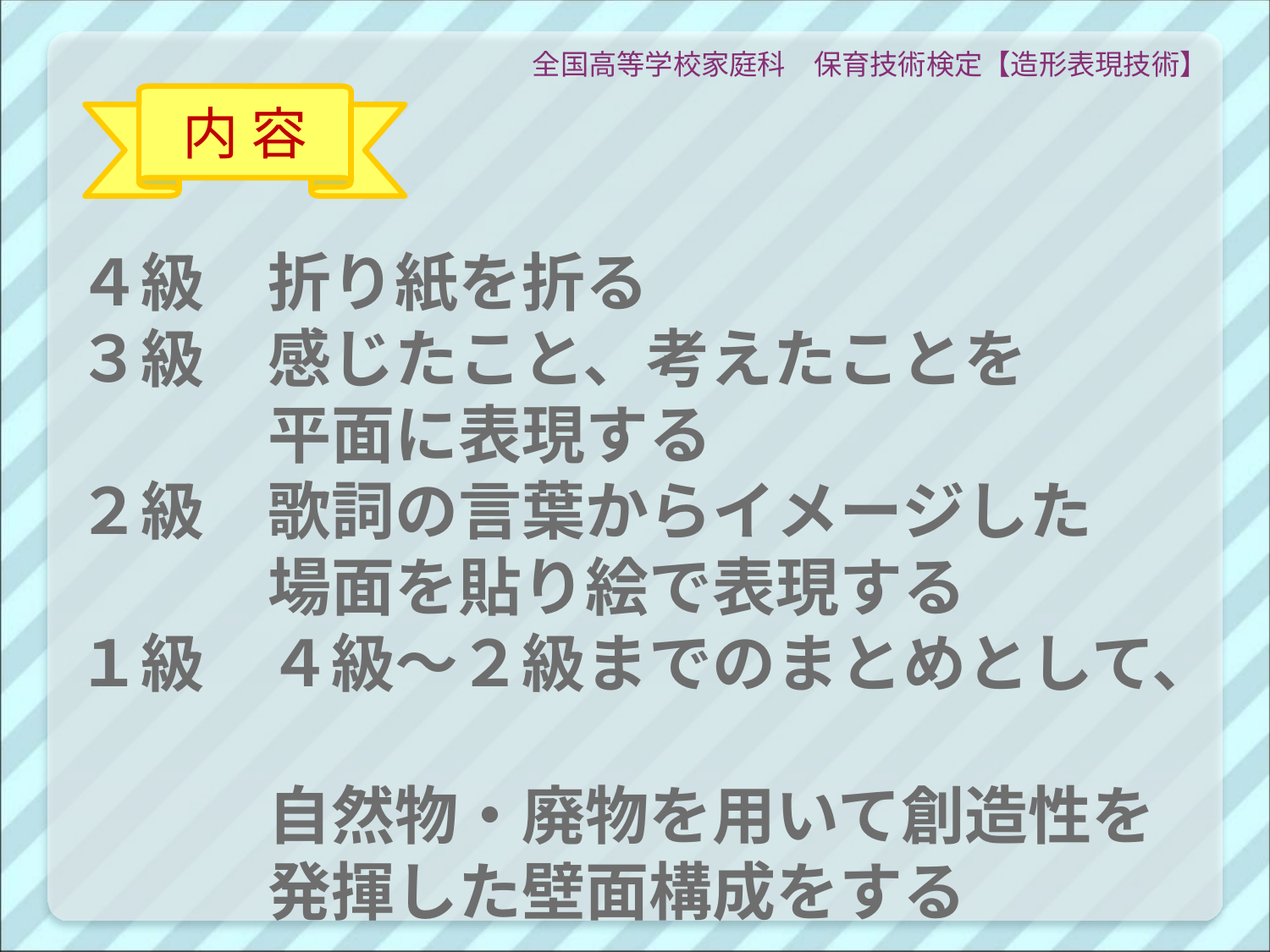

全国高等学校家庭科　保育技術検定【造形表現技術】
内 容
# ４級　折り紙を折る ３級　感じたこと、考えたことを 　　　平面に表現する ２級　歌詞の言葉からイメージした 　　　場面を貼り絵で表現する １級　４級～２級までのまとめとして、 　　　自然物・廃物を用いて創造性を 　　　発揮した壁面構成をする